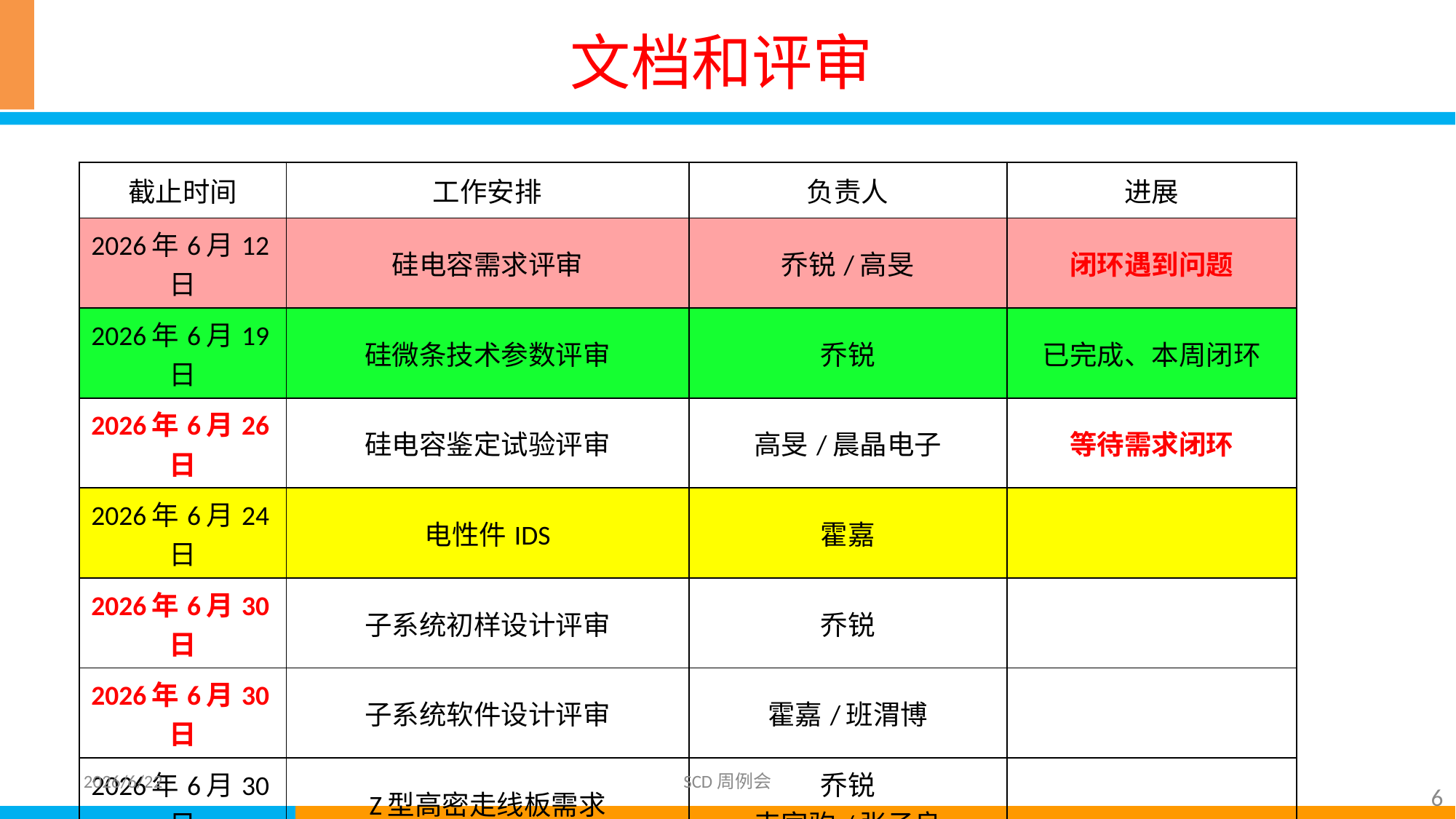

# 文档和评审
| 截止时间 | 工作安排 | 负责人 | 进展 |
| --- | --- | --- | --- |
| 2026年6月12日 | 硅电容需求评审 | 乔锐/高旻 | 闭环遇到问题 |
| 2026年6月19日 | 硅微条技术参数评审 | 乔锐 | 已完成、本周闭环 |
| 2026年6月26日 | 硅电容鉴定试验评审 | 高旻/晨晶电子 | 等待需求闭环 |
| 2026年6月24日 | 电性件IDS | 霍嘉 |  |
| 2026年6月30日 | 子系统初样设计评审 | 乔锐 |  |
| 2026年6月30日 | 子系统软件设计评审 | 霍嘉/班渭博 |  |
| 2026年6月30日 | Z型高密走线板需求 | 乔锐 韦家驹/张子良 |  |
2026/6/22
SCD周例会
6